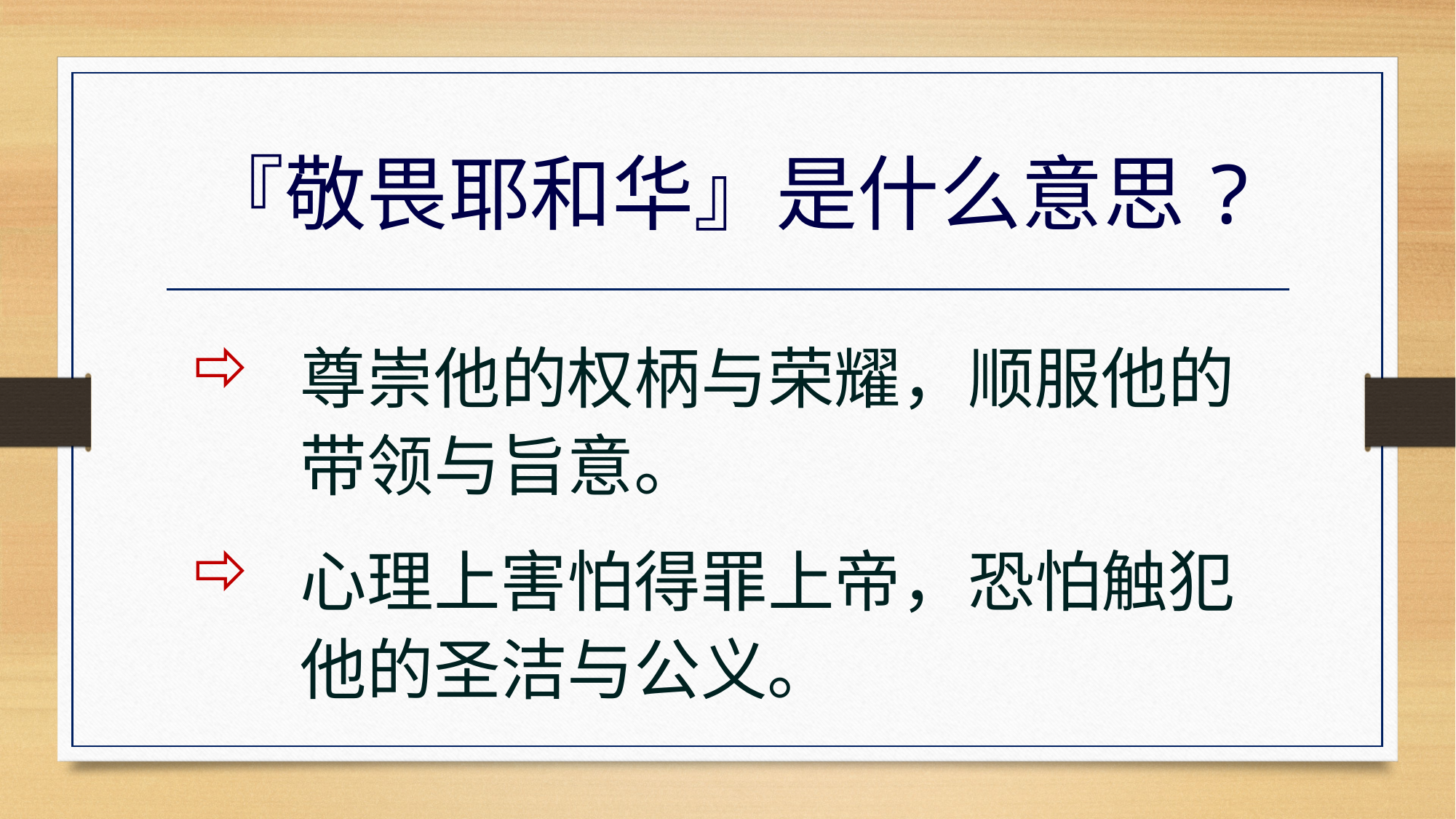

# 『敬畏耶和华』是什么意思?
尊崇他的权柄与荣耀，顺服他的带领与旨意。
心理上害怕得罪上帝，恐怕触犯他的圣洁与公义。